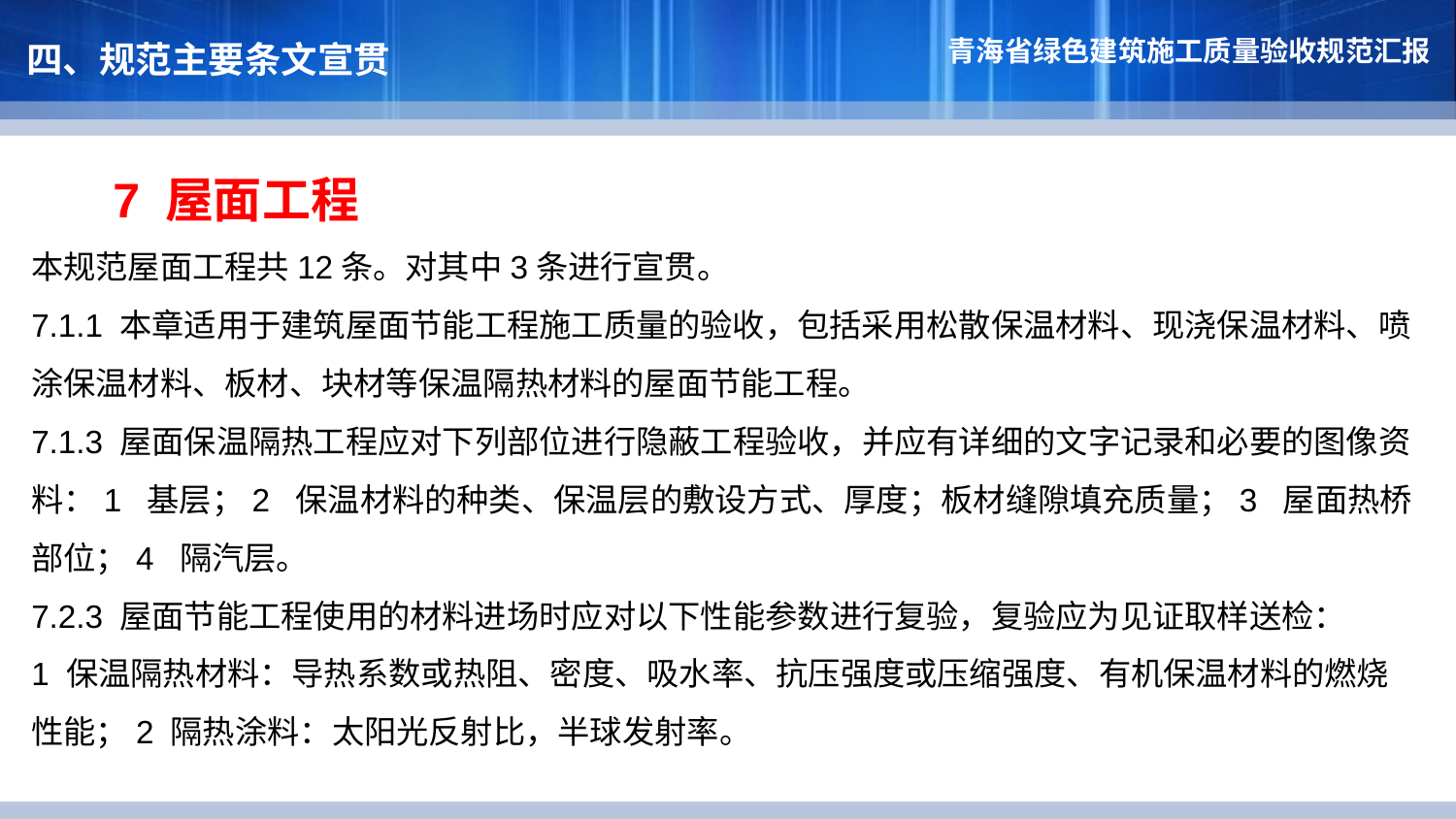

四、规范主要条文宣贯
      7 屋面工程
本规范屋面工程共12条。对其中3条进行宣贯。
7.1.1 本章适用于建筑屋面节能工程施工质量的验收，包括采用松散保温材料、现浇保温材料、喷涂保温材料、板材、块材等保温隔热材料的屋面节能工程。
7.1.3 屋面保温隔热工程应对下列部位进行隐蔽工程验收，并应有详细的文字记录和必要的图像资料：1  基层；2  保温材料的种类、保温层的敷设方式、厚度；板材缝隙填充质量；3  屋面热桥部位；4  隔汽层。
7.2.3 屋面节能工程使用的材料进场时应对以下性能参数进行复验，复验应为见证取样送检：
1 保温隔热材料：导热系数或热阻、密度、吸水率、抗压强度或压缩强度、有机保温材料的燃烧性能；2 隔热涂料：太阳光反射比，半球发射率。